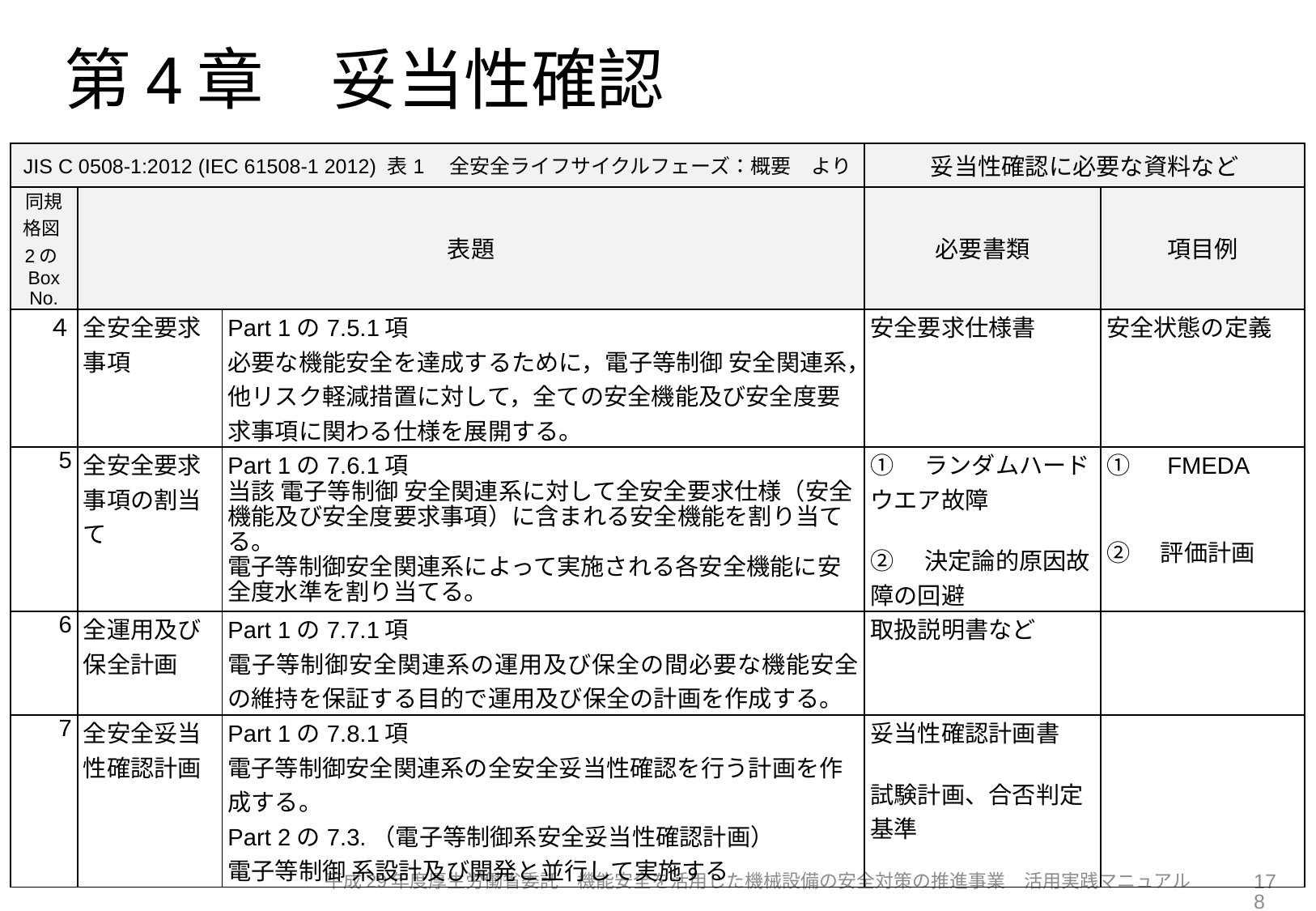

# 第4章　妥当性確認
| JIS C 0508-1:2012 (IEC 61508-1 2012) 表1　全安全ライフサイクルフェーズ：概要　より |  |  | 妥当性確認に必要な資料など |  |
| --- | --- | --- | --- | --- |
| 同規格図2のBox No. | 表題 |  | 必要書類 | 項目例 |
| ４ | 全安全要求事項 | Part 1の7.5.1項 必要な機能安全を達成するために，電子等制御 安全関連系，他リスク軽減措置に対して，全ての安全機能及び安全度要求事項に関わる仕様を展開する。 | 安全要求仕様書 | 安全状態の定義 |
| 5 | 全安全要求事項の割当て | Part 1の7.6.1項 当該 電子等制御 安全関連系に対して全安全要求仕様（安全機能及び安全度要求事項）に含まれる安全機能を割り当てる。 電子等制御安全関連系によって実施される各安全機能に安全度水準を割り当てる。 | ①　ランダムハードウエア故障 ②　決定論的原因故障の回避 | ①　FMEDA   ②　評価計画 |
| 6 | 全運用及び保全計画 | Part 1の7.7.1項  電子等制御安全関連系の運用及び保全の間必要な機能安全の維持を保証する目的で運用及び保全の計画を作成する。 | 取扱説明書など |  |
| 7 | 全安全妥当性確認計画 | Part 1の7.8.1項  電子等制御安全関連系の全安全妥当性確認を行う計画を作成する。 Part 2の7.3.（電子等制御系安全妥当性確認計画） 電子等制御 系設計及び開発と並行して実施する | 妥当性確認計画書   試験計画、合否判定基準 |  |
178
平成29年度厚生労働省委託　機能安全を活用した機械設備の安全対策の推進事業　活用実践マニュアル